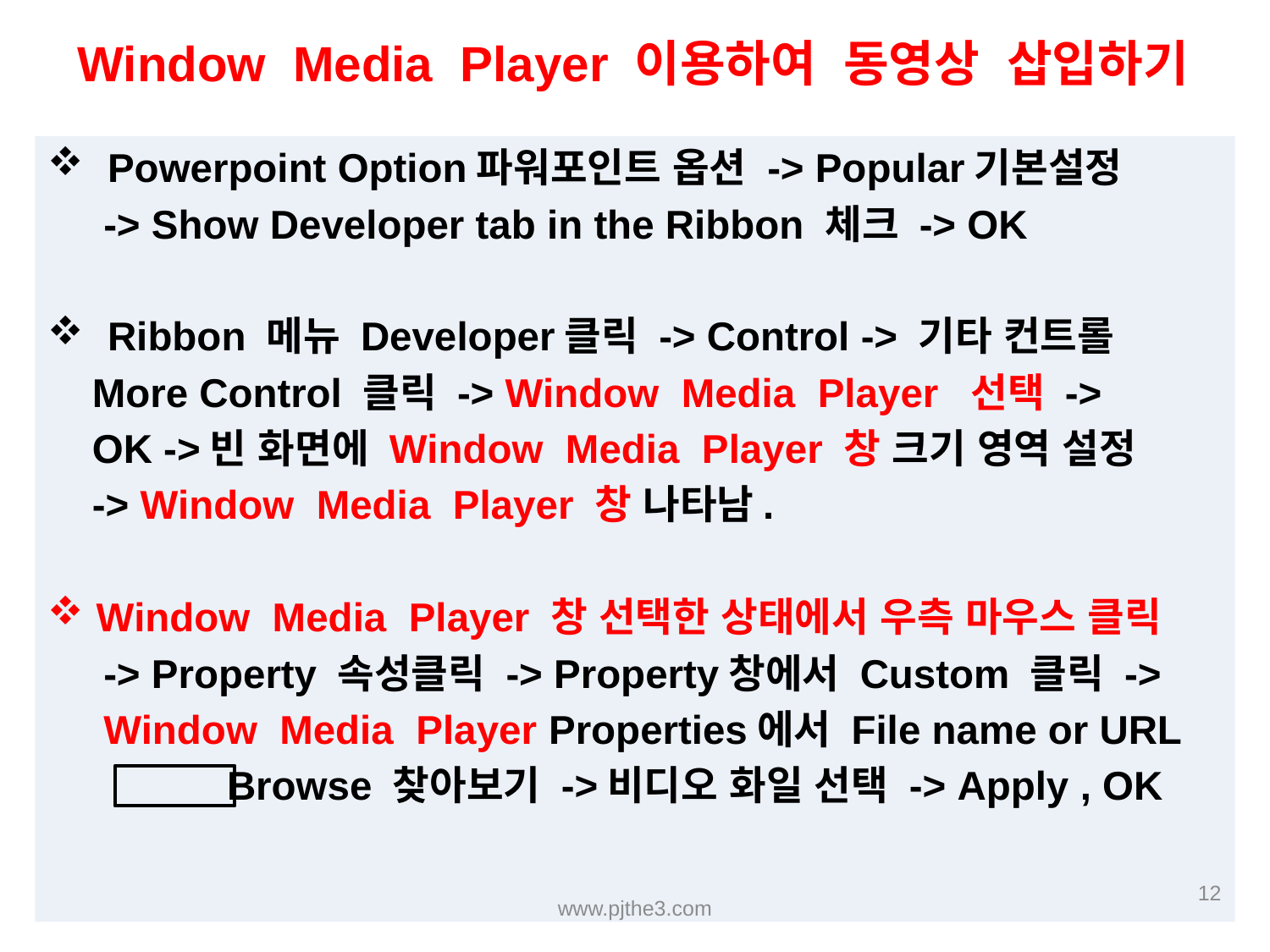

Window  Media  Player 이용하여  동영상  삽입하기
 Powerpoint Option파워포인트 옵션 -> Popular기본설정
     -> Show Developer tab in the Ribbon 체크 -> OK

 Ribbon 메뉴 Developer클릭 -> Control -> 기타 컨트롤
    More Control 클릭 -> Window  Media  Player  선택 ->
    OK ->빈 화면에 Window  Media  Player 창 크기 영역 설정
    -> Window  Media  Player 창 나타남.

Window  Media  Player 창 선택한 상태에서 우측 마우스 클릭
     -> Property 속성클릭 -> Property창에서 Custom 클릭 ->
     Window  Media  Player Properties에서 File name or URL
                Browse 찾아보기 ->비디오 화일 선택 -> Apply , OK

12
www.pjthe3.com